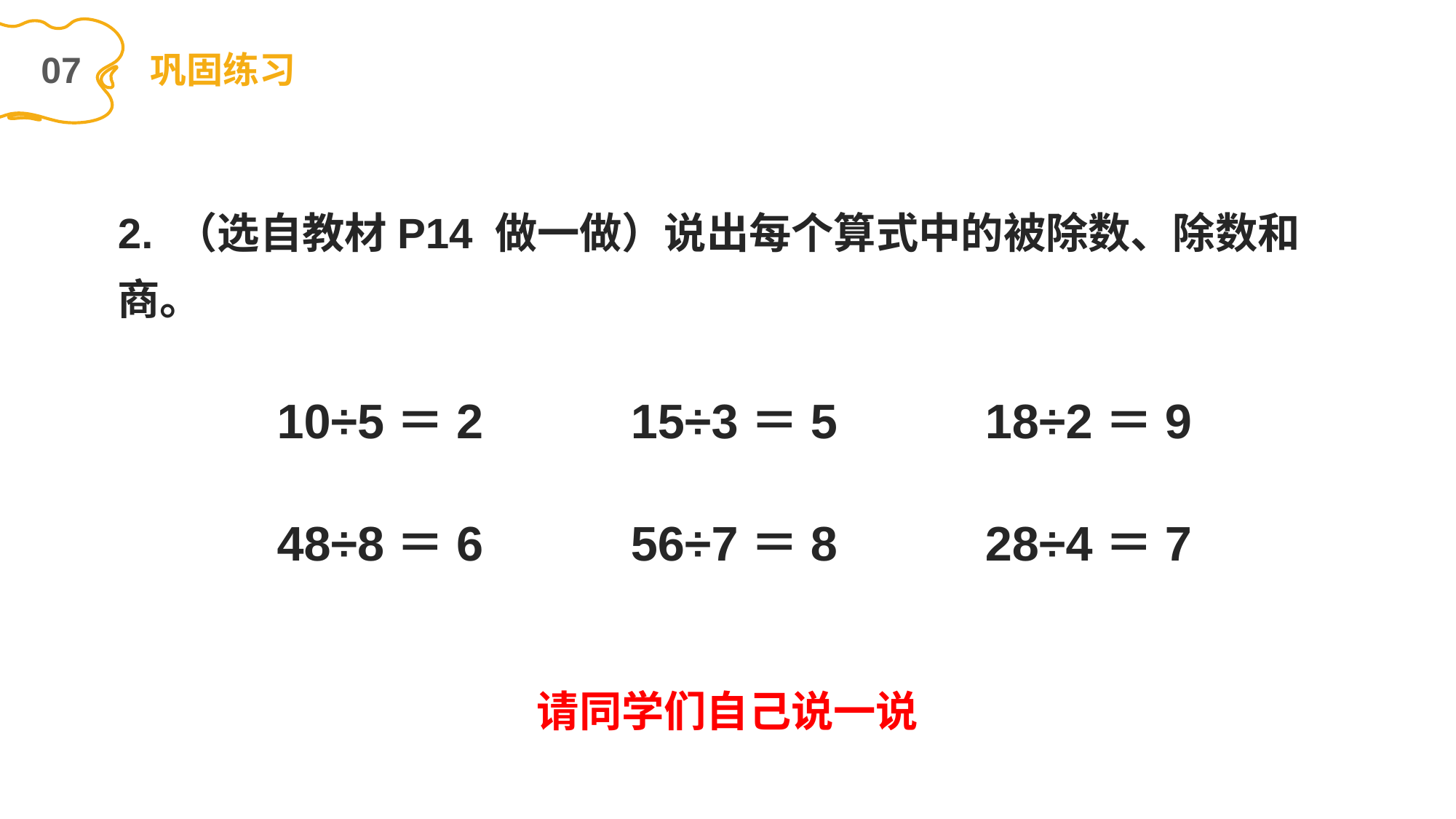

07
巩固练习
2. （选自教材P14 做一做）说出每个算式中的被除数、除数和商。
10÷5＝2           15÷3＝5           18÷2＝9
48÷8＝6           56÷7＝8           28÷4＝7
请同学们自己说一说